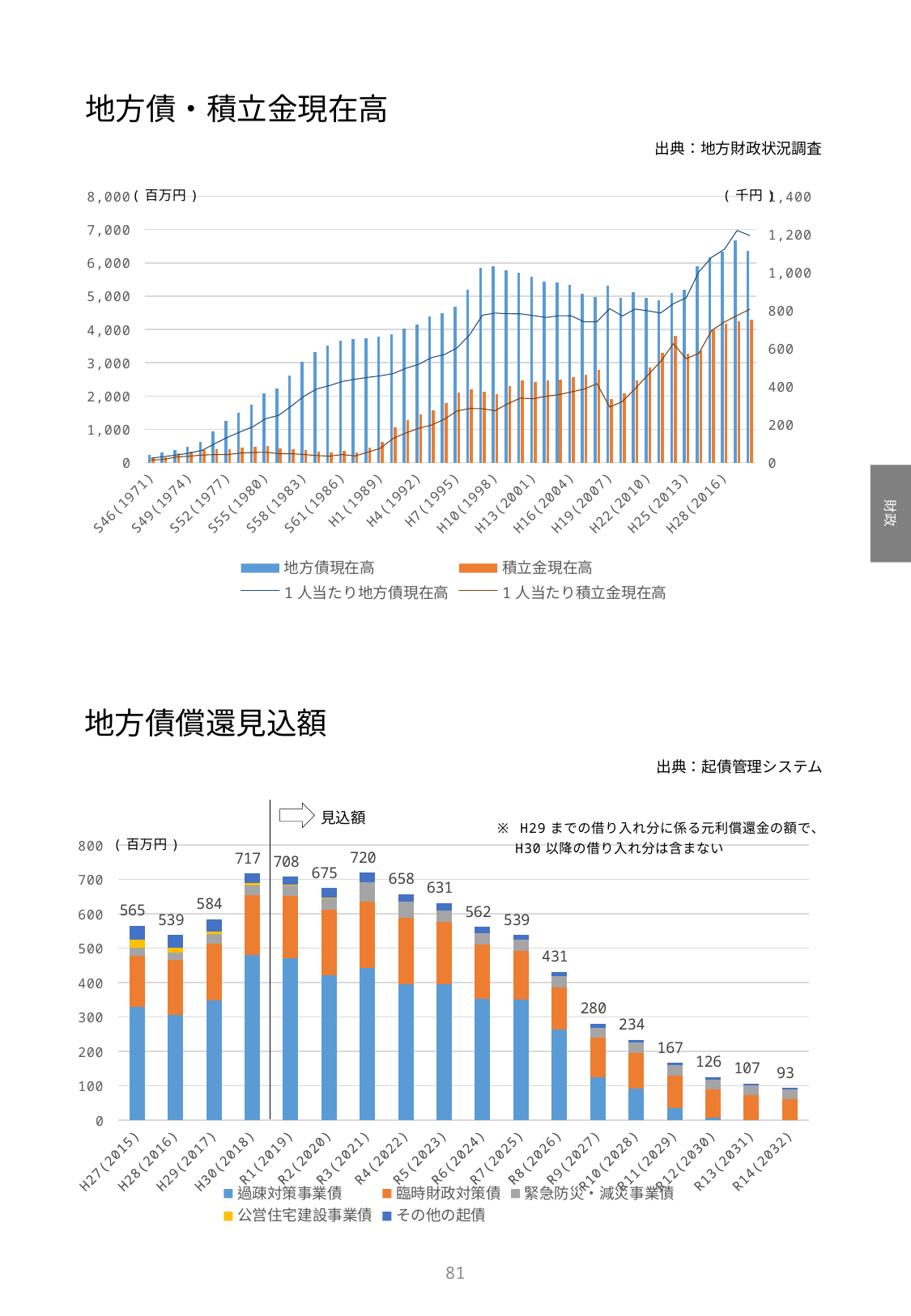

# 地方債・積立金現在高
出典：地方財政状況調査

### Chart

| Category | 地方債現在高 | 積立金現在高 | 1人当たり地方債現在高 | 1人当たり積立金現在高 |
|---|---|---|---|---|
| S46(1971) | 236.605 | 129.423 | 23.361473143759873 | 12.778732227488153 |
| S47(1972) | 309.035 | 166.907 | 31.291514783313083 | 16.900263264479545 |
| S48(1973) | 387.58 | 286.008 | 40.13877381938691 | 29.619718309859156 |
| S49(1974) | 473.014 | 318.621 | 49.85392074198988 | 33.581471332209105 |
| S50(1975) | 618.6 | 382.59 | 64.53834115805947 | 39.91549295774648 |
| S51(1976) | 944.443 | 397.312 | 99.86708258432907 | 42.01247752987205 |
| S52(1977) | 1241.514 | 396.044 | 132.9101809228134 | 42.3984584091639 |
| S53(1978) | 1488.708 | 463.008 | 161.39505637467477 | 50.196010407632265 |
| S54(1979) | 1735.002 | 486.638 | 189.49344692005243 | 53.14962865880297 |
| S55(1980) | 2086.679 | 489.642 | 230.92950420540063 | 54.187915006640104 |
| S56(1981) | 2226.386 | 422.509 | 248.01002562103153 | 47.06572351565111 |
| S57(1982) | 2615.804 | 413.198 | 297.0479218714513 | 46.92232568703157 |
| S58(1983) | 3019.874 | 368.154 | 348.7957957957958 | 42.521829521829524 |
| S59(1984) | 3313.644 | 317.834 | 387.37947159223756 | 37.156184241290624 |
| S60(1985) | 3524.034 | 293.801 | 404.9682831532981 | 33.76246839806941 |
| S61(1986) | 3671.925 | 363.655 | 426.6207737887766 | 42.251074706634135 |
| S62(1987) | 3721.513 | 294.711 | 438.1343301153756 | 34.696373910995995 |
| S63(1988) | 3739.661 | 452.926 | 448.13193529059316 | 54.27513481126423 |
| H1(1989) | 3777.548 | 626.771 | 456.1705108078734 | 75.68783963289458 |
| H2(1990) | 3850.989 | 1046.791 | 468.034637822071 | 127.22301895964998 |
| H3(1991) | 4034.78 | 1267.719 | 495.85596657244685 | 155.79685387735037 |
| H4(1992) | 4156.802 | 1449.973 | 516.886595374285 | 180.30004973887094 |
| H5(1993) | 4382.811 | 1568.949 | 551.9217982621836 | 197.57574612769173 |
| H6(1994) | 4477.91 | 1792.108 | 567.2548771218648 | 227.0215353432987 |
| H7(1995) | 4686.733 | 2107.614 | 602.1756392136708 | 270.7971219324168 |
| H8(1996) | 5183.382 | 2197.312 | 671.1617247183736 | 284.5153437783245 |
| H9(1997) | 5853.653 | 2140.604 | 774.3951580896944 | 283.18613573223973 |
| H10(1998) | 5889.361 | 2044.669 | 786.0866257341164 | 272.91364121729845 |
| H11(1999) | 5784.048 | 2288.725 | 782.2623748985663 | 309.5381390316473 |
| H12(2000) | 5712.443 | 2478.098 | 781.9908281998631 | 339.2331279945243 |
| H13(2001) | 5577.671 | 2419.737 | 772.9588414634146 | 335.3294068736142 |
| H14(2002) | 5427.229 | 2479.823 | 763.1086895388077 | 348.6815241844769 |
| H15(2003) | 5412.255 | 2503.948 | 771.6360136869118 | 356.992871400057 |
| H16(2004) | 5328.331 | 2567.34 | 771.5509701708659 | 371.75499565595135 |
| H17(2005) | 5063.687 | 2648.582 | 739.4402745327103 | 386.7672313084112 |
| H18(2006) | 4969.21 | 2785.733 | 740.7886106141921 | 415.28518187239115 |
| H19(2007) | 5310.244 | 1916.367 | 809.1183909797348 | 291.99558128904465 |
| H20(2008) | 4959.866 | 2067.067 | 770.6441889372281 | 321.17262274704785 |
| H21(2009) | 5126.391 | 2472.356 | 807.0514798488665 | 389.2248110831234 |
| H22(2010) | 4938.18 | 2850.025 | 797.767366720517 | 460.424071082391 |
| H23(2011) | 4878.034 | 3297.821 | 786.3991616959536 | 531.6493632113494 |
| H24(2012) | 5088.917 | 3807.919 | 835.2071229279501 | 624.9661907106515 |
| H25(2013) | 5183.476 | 3269.325 | 865.933177413966 | 546.1618777146675 |
| H26(2014) | 5895.628 | 3376.836 | 1002.6578231292517 | 574.2918367346939 |
| H27(2015) | 6169.63 | 3971.746 | 1078.6066433566434 | 694.3611888111889 |
| H28(2016) | 6331.187 | 4172.198 | 1121.1593766601736 | 738.8344253585975 |
| H29(2017) | 6686.682 | 4236.982 | 1219.9748221127531 | 773.0308337894545 |
| H30(2018) | 6362.747 | 4297.806 | 1193.5372350403302 | 806.1913337084975 |
財政
地方債償還見込額
出典：起債管理システム

### Chart

| Category | 過疎対策事業債 | 臨時財政対策債 | 緊急防災・減災事業債 | 公営住宅建設事業債 | その他の起債 | 計 |
|---|---|---|---|---|---|---|
| H27(2015) | 329.599758 | 149.387086 | 22.05512 | 23.898258 | 40.30469900000003 | 565.244921 |
| H28(2016) | 306.752106 | 158.569534 | 22.525634 | 13.906708 | 36.88167000000004 | 538.635652 |
| H29(2017) | 347.424813 | 166.664392 | 26.436467 | 8.544556 | 35.39865099999997 | 584.468879 |
| H30(2018) | 479.773071 | 174.490171 | 28.490243 | 7.116118 | 26.79593399999999 | 716.665537 |
| R1(2019) | 471.591321 | 181.430334 | 28.531784 | 3.438384 | 23.019333999999958 | 708.011157 |
| R2(2020) | 420.909528 | 191.133953 | 31.745116 | 3.438384 | 28.061604999999872 | 675.288586 |
| R3(2021) | 442.086739 | 194.086299 | 54.81633 | 0.0 | 28.696109999999976 | 719.685478 |
| R4(2022) | 395.863328 | 193.653846 | 44.741209 | 0.0 | 23.348260999999866 | 657.606644 |
| R5(2023) | 395.863328 | 180.05595 | 33.478392 | 0.0 | 21.32658399999991 | 630.724254 |
| R6(2024) | 353.515172 | 158.121506 | 32.384642 | 0.0 | 17.5492109999999 | 561.570531 |
| R7(2025) | 349.806314 | 143.162321 | 32.384642 | 0.0 | 13.20237300000008 | 538.55565 |
| R8(2026) | 262.71288 | 124.315373 | 32.384642 | 0.0 | 11.809724000000074 | 431.222619 |
| R9(2027) | 125.56365 | 113.671106 | 29.769376 | 0.0 | 11.384720999999956 | 280.388853 |
| R10(2028) | 91.734001 | 104.003234 | 29.769376 | 0.0 | 8.533510000000007 | 234.040121 |
| R11(2029) | 34.666244 | 95.386484 | 29.769376 | 0.0 | 7.058217000000013 | 166.880321 |
| R12(2030) | 8.252278 | 80.53505 | 29.769376 | 0.0 | 7.058216999999999 | 125.614921 |
| R13(2031) | 0.0 | 71.90451 | 29.769376 | 0.0 | 5.2301749999999885 | 106.904061 |
| R14(2032) | 0.0 | 60.518446 | 29.769376 | 0.0 | 3.149839 | 93.437661 |
81